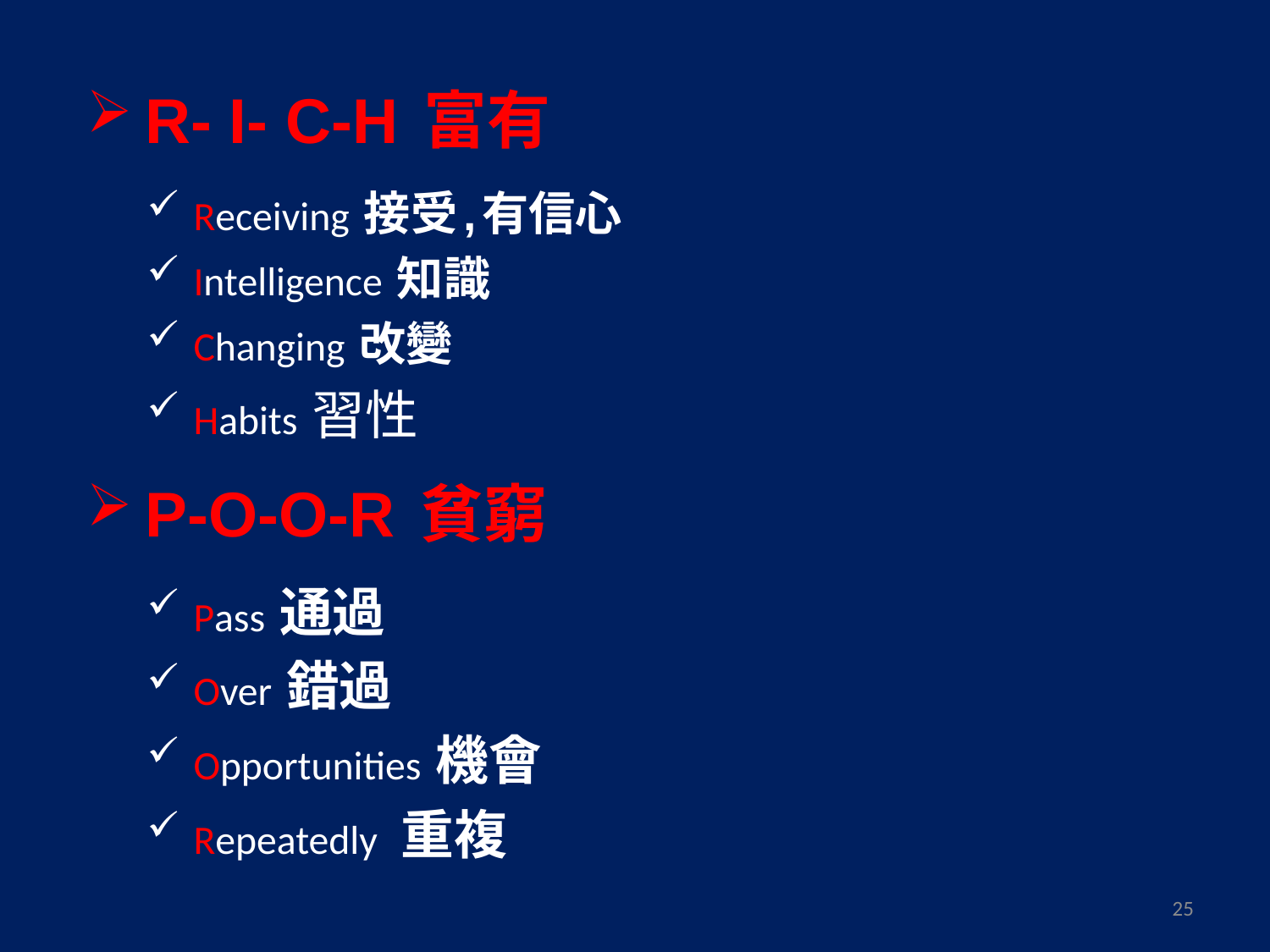

#
 R- I- C-H 富有

 Receiving 接受,有信心
 Intelligence 知識
 Changing 改變
 Habits 習性

 P-O-O-R 貧窮

 Pass 通過
 Over 錯過
 Opportunities 機會
 Repeatedly  重複

25